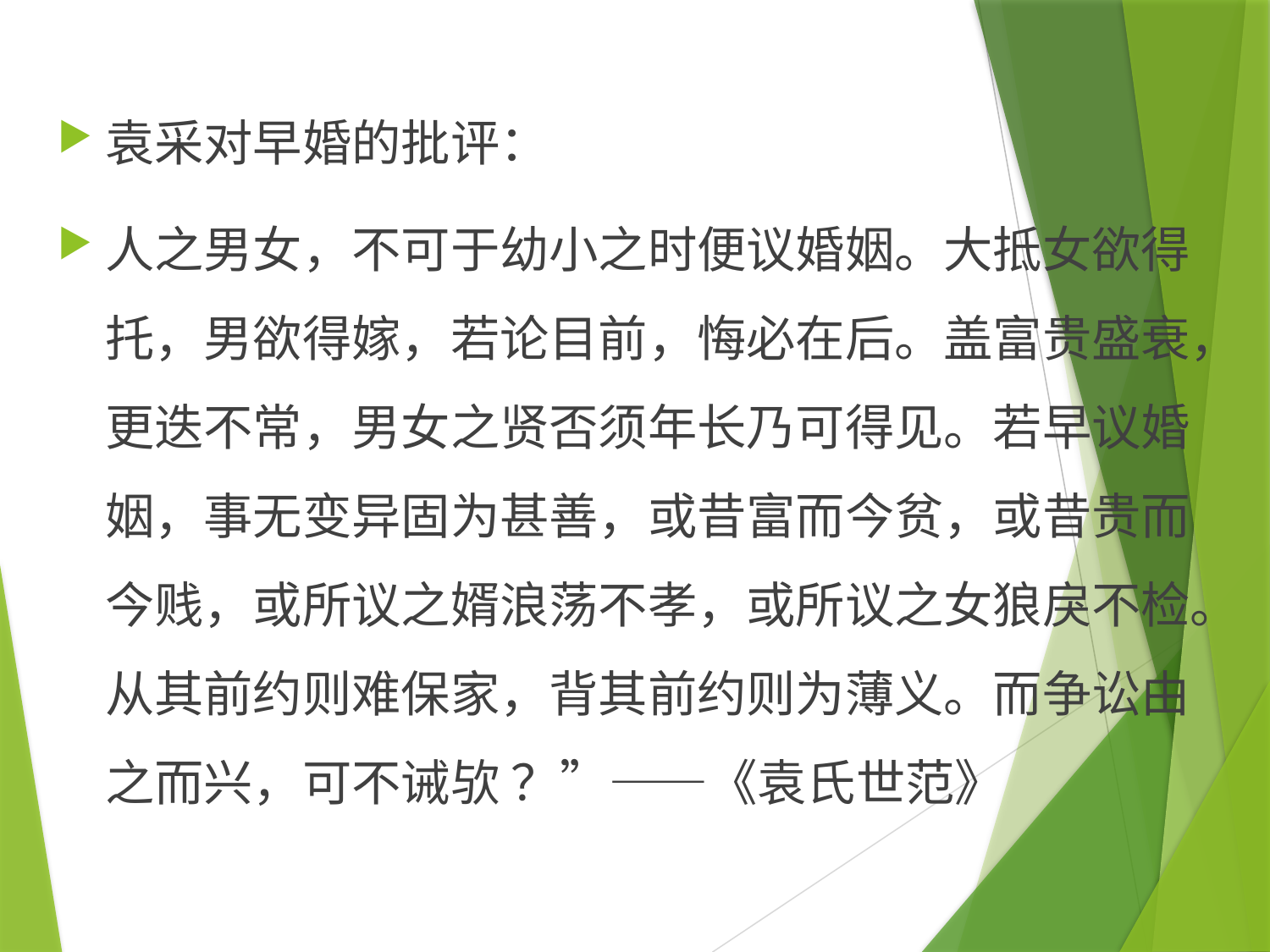

袁采对早婚的批评：
人之男女，不可于幼小之时便议婚姻。大抵女欲得托，男欲得嫁，若论目前，悔必在后。盖富贵盛衰，更迭不常，男女之贤否须年长乃可得见。若早议婚姻，事无变异固为甚善，或昔富而今贫，或昔贵而今贱，或所议之婿浪荡不孝，或所议之女狼戾不检。从其前约则难保家，背其前约则为薄义。而争讼由之而兴，可不诫欤 ？”——《袁氏世范》